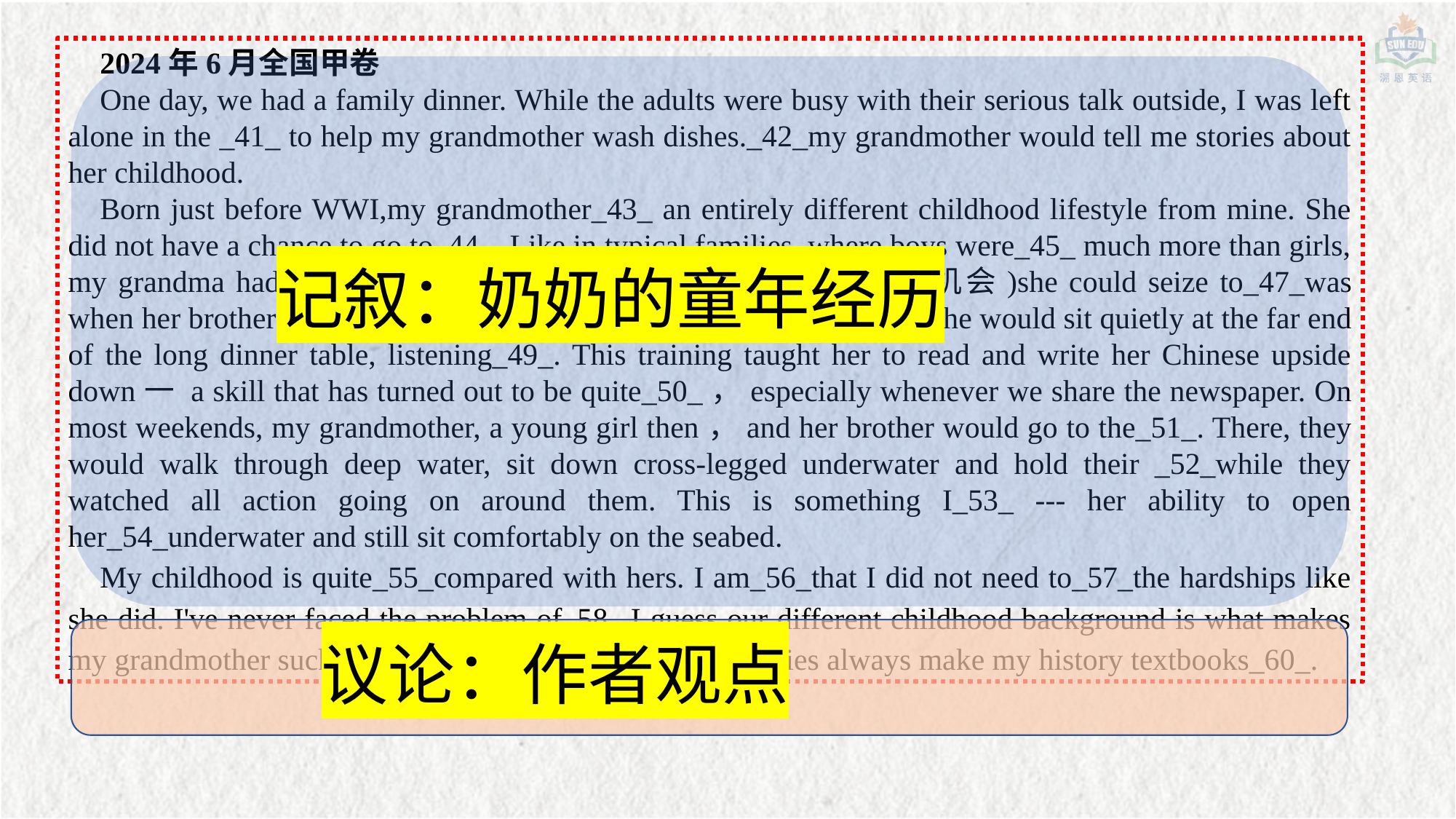

2024年6月全国甲卷
One day, we had a family dinner. While the adults were busy with their serious talk outside, I was left alone in the _41_ to help my grandmother wash dishes._42_my grandmother would tell me stories about her childhood.Born just before WWI,my grandmother_43_ an entirely different childhood lifestyle from mine. She did not have a chance to go to_44_. Like in typical families, where boys were_45_ much more than girls, my grandma had to stay at home to do_46_. The only opportunity(机会)she could seize to_47_was when her brother was having Chinese_48_	with	the family tutor. She would sit quietly at the far end of the long dinner table, listening_49_. This training taught her to read and write her Chinese upside down一 a skill that has turned out to be quite_50_，especially whenever we share the newspaper. On most weekends, my grandmother, a young girl then，and her brother would go to the_51_. There, they would walk through deep water, sit down cross-legged underwater and hold their _52_while they watched all action going on around them. This is something I_53_ --- her ability to open her_54_underwater and still sit comfortably on the seabed.My childhood is quite_55_compared with hers. I am_56_that I did not need to_57_the hardships like she did. I've never faced the problem of_58_.I guess our different childhood background is what makes my grandmother such an amazing person to_59_to:her stories always make my history textbooks_60_.

记叙：奶奶的童年经历

议论：作者观点